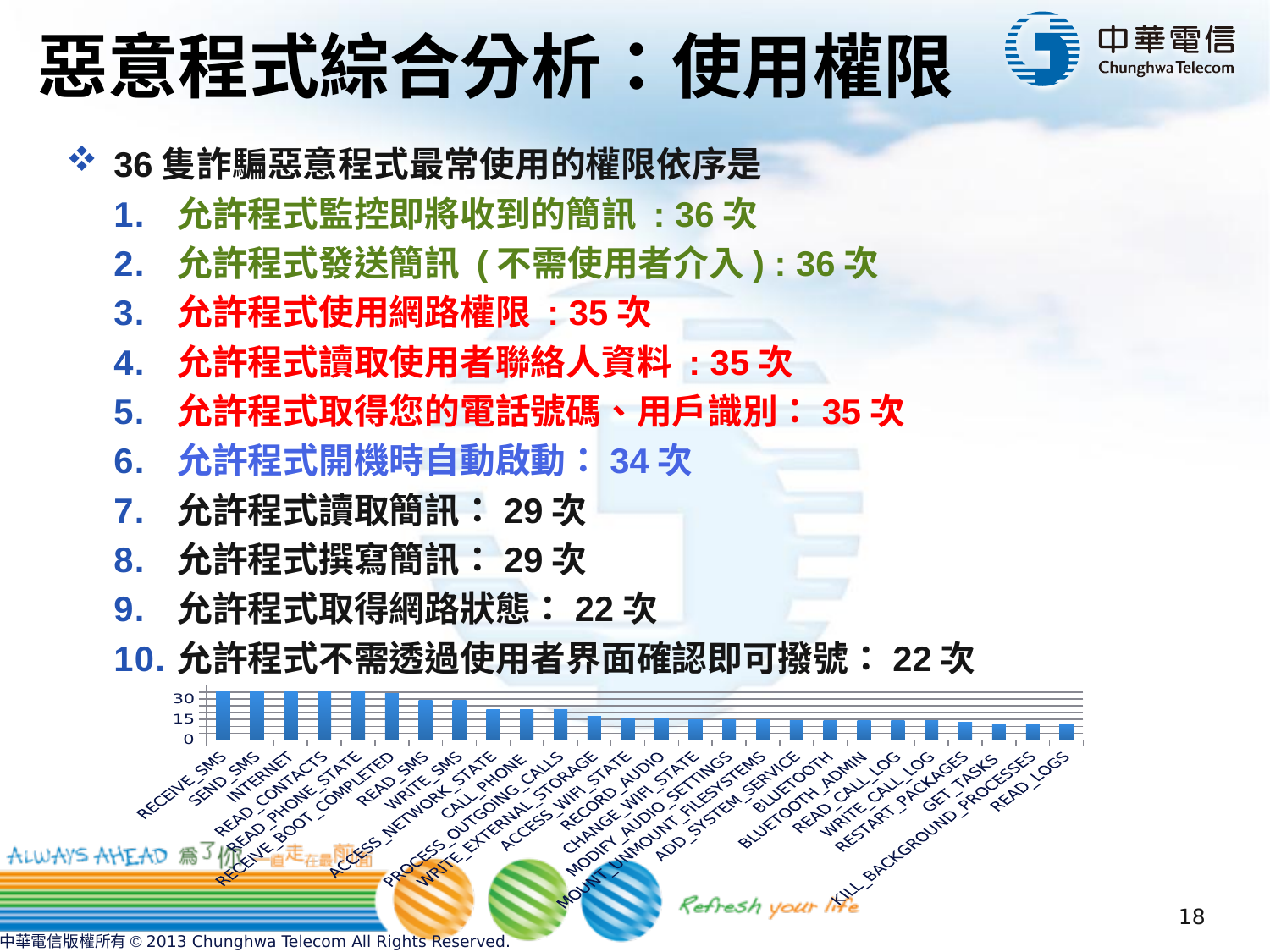

# 惡意程式綜合分析：使用權限
36隻詐騙惡意程式最常使用的權限依序是
允許程式監控即將收到的簡訊 : 36次
允許程式發送簡訊 (不需使用者介入) : 36次
允許程式使用網路權限 : 35次
允許程式讀取使用者聯絡人資料 : 35次
允許程式取得您的電話號碼、用戶識別：35次
允許程式開機時自動啟動：34次
允許程式讀取簡訊：29次
允許程式撰寫簡訊：29次
允許程式取得網路狀態：22次
允許程式不需透過使用者界面確認即可撥號：22次

### Chart

| Category |  |
|---|---|
| RECEIVE_SMS | 36.0 |
| SEND_SMS | 36.0 |
| INTERNET | 35.0 |
| READ_CONTACTS | 35.0 |
| READ_PHONE_STATE | 35.0 |
| RECEIVE_BOOT_COMPLETED | 34.0 |
| READ_SMS | 29.0 |
| WRITE_SMS | 29.0 |
| ACCESS_NETWORK_STATE | 22.0 |
| CALL_PHONE  | 22.0 |
| PROCESS_OUTGOING_CALLS | 22.0 |
| WRITE_EXTERNAL_STORAGE | 17.0 |
| ACCESS_WIFI_STATE | 16.0 |
| RECORD_AUDIO | 16.0 |
| CHANGE_WIFI_STATE | 15.0 |
| MODIFY_AUDIO_SETTINGS | 15.0 |
| MOUNT_UNMOUNT_FILESYSTEMS | 15.0 |
| ADD_SYSTEM_SERVICE | 14.0 |
| BLUETOOTH | 14.0 |
| BLUETOOTH_ADMIN | 14.0 |
| READ_CALL_LOG | 14.0 |
| WRITE_CALL_LOG | 14.0 |
| RESTART_PACKAGES | 13.0 |
| GET_TASKS  | 12.0 |
| KILL_BACKGROUND_PROCESSES | 12.0 |
| READ_LOGS | 12.0 |